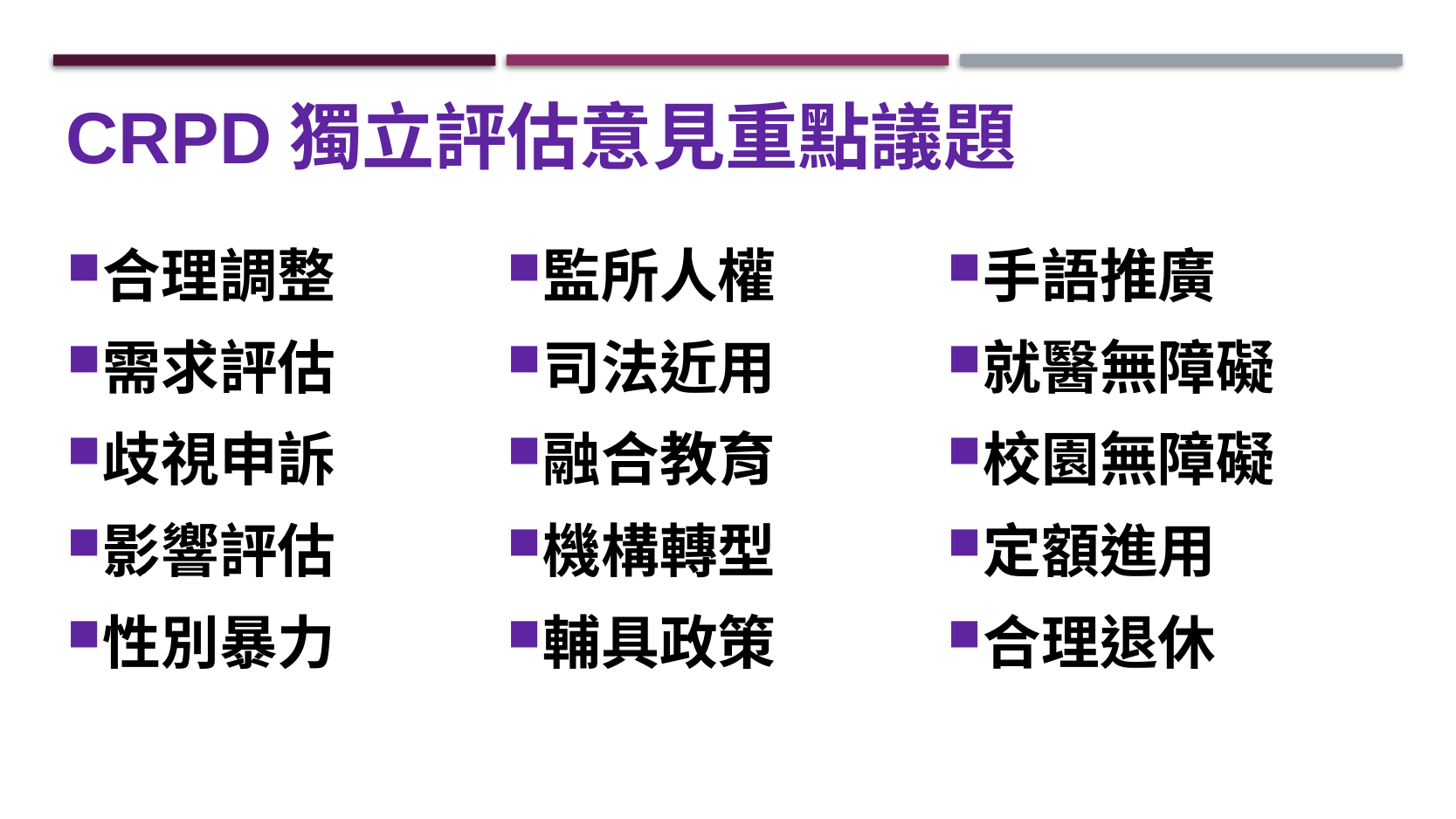

CRPD獨立評估意見重點議題

合理調整
需求評估
歧視申訴
影響評估
性別暴力
監所人權
司法近用
融合教育
機構轉型
輔具政策
手語推廣
就醫無障礙
校園無障礙
定額進用
合理退休